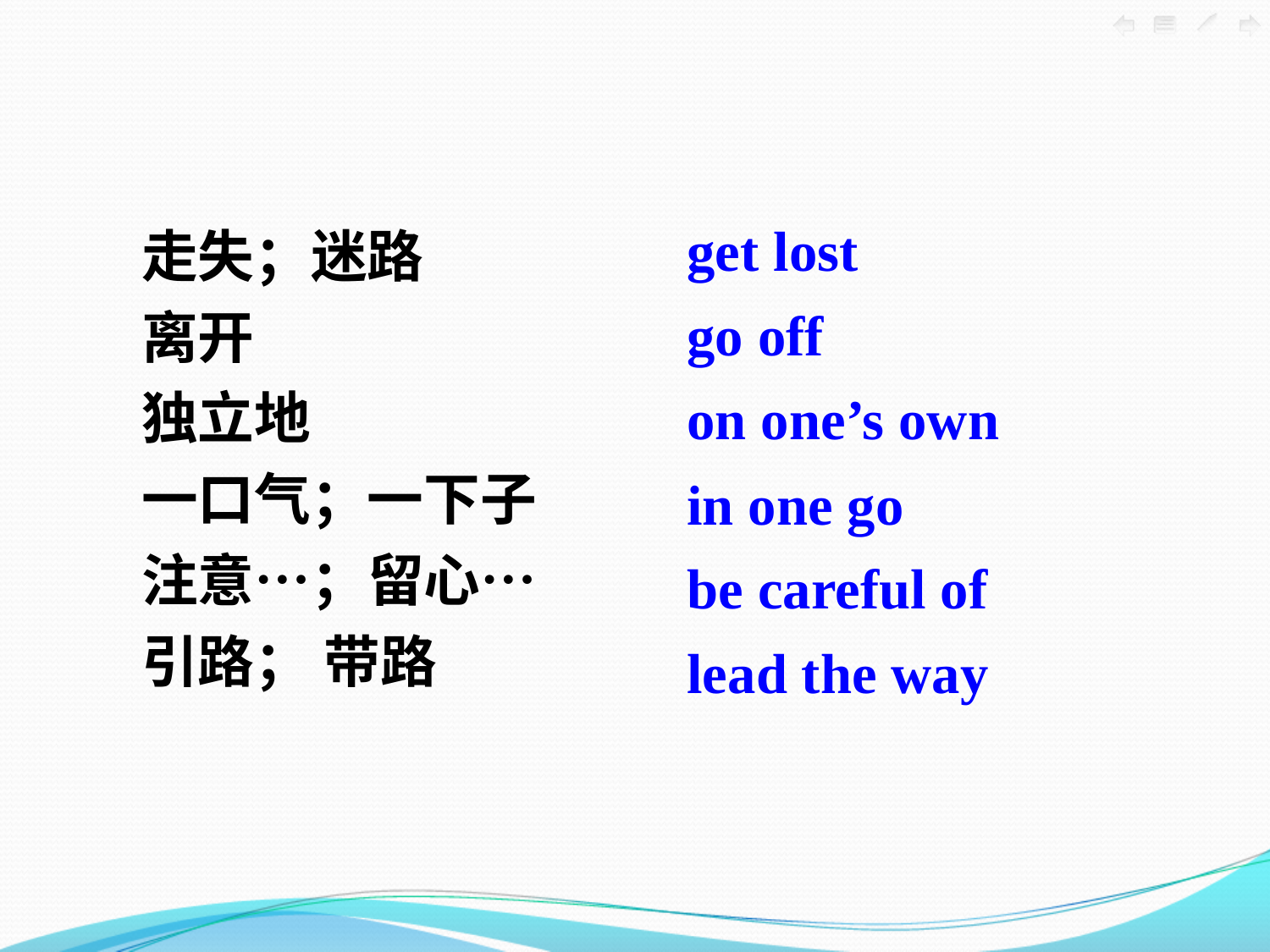

get lost
go off
on one’s own
in one go
be careful of
lead the way
走失；迷路
离开
独立地
一口气；一下子
注意…；留心…
引路； 带路